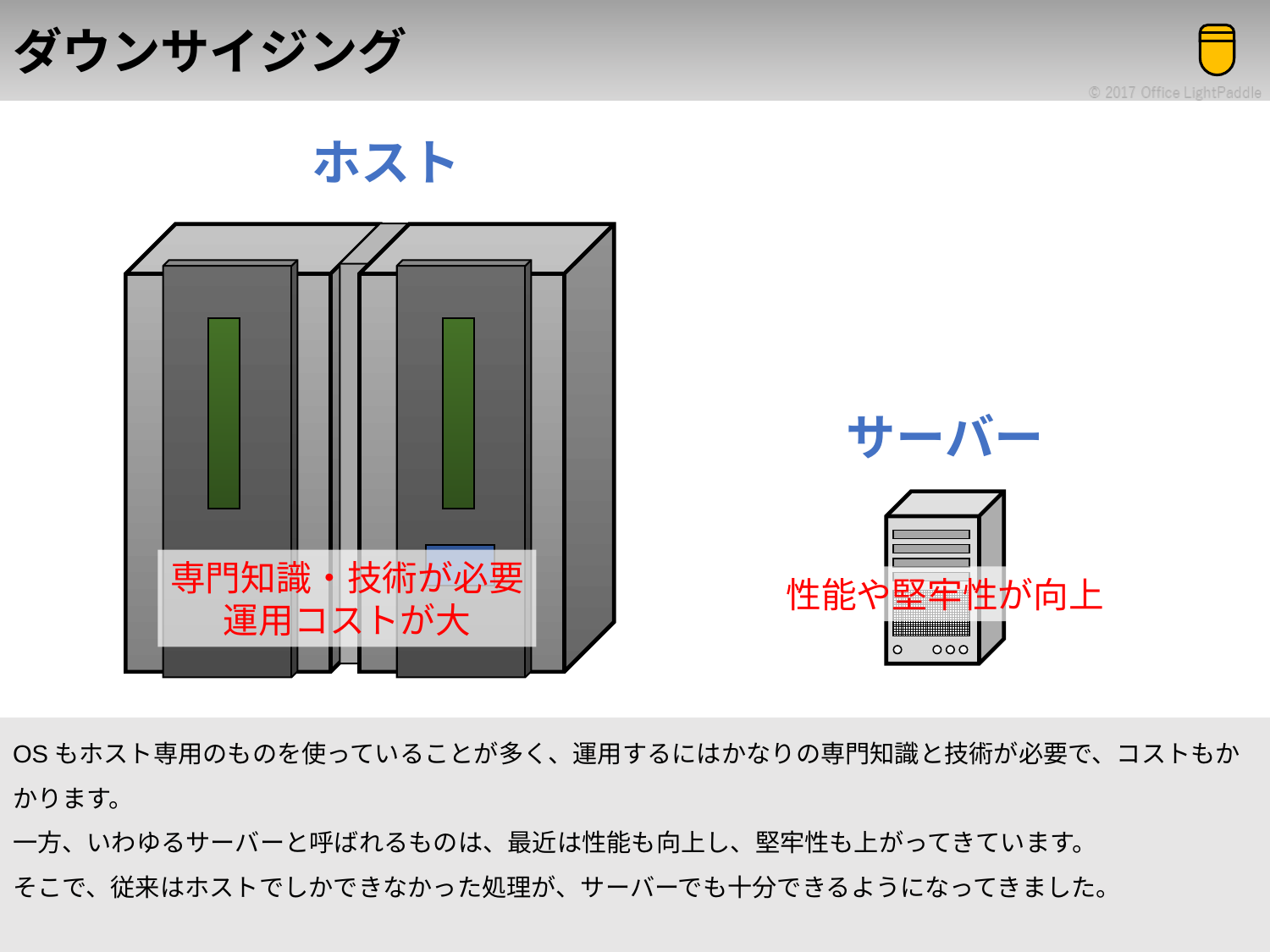

# ダウンサイジング

ホスト

サーバー

専門知識・技術が必要
運用コストが大
性能や堅牢性が向上
OSもホスト専用のものを使っていることが多く、運用するにはかなりの専門知識と技術が必要で、コストもかかります。
一方、いわゆるサーバーと呼ばれるものは、最近は性能も向上し、堅牢性も上がってきています。
そこで、従来はホストでしかできなかった処理が、サーバーでも十分できるようになってきました。